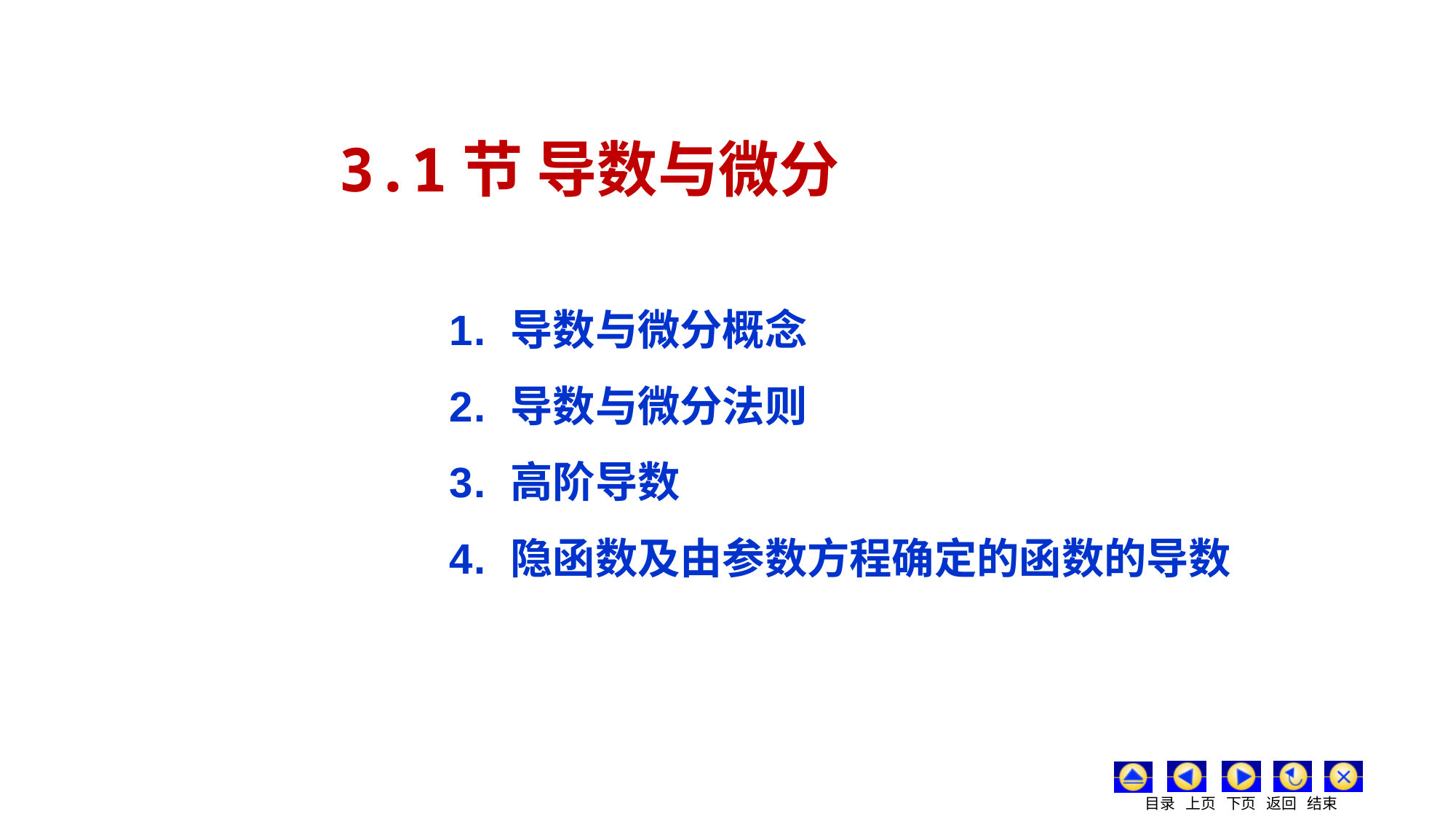

3.1节 导数与微分
导数与微分概念
导数与微分法则
高阶导数
隐函数及由参数方程确定的函数的导数